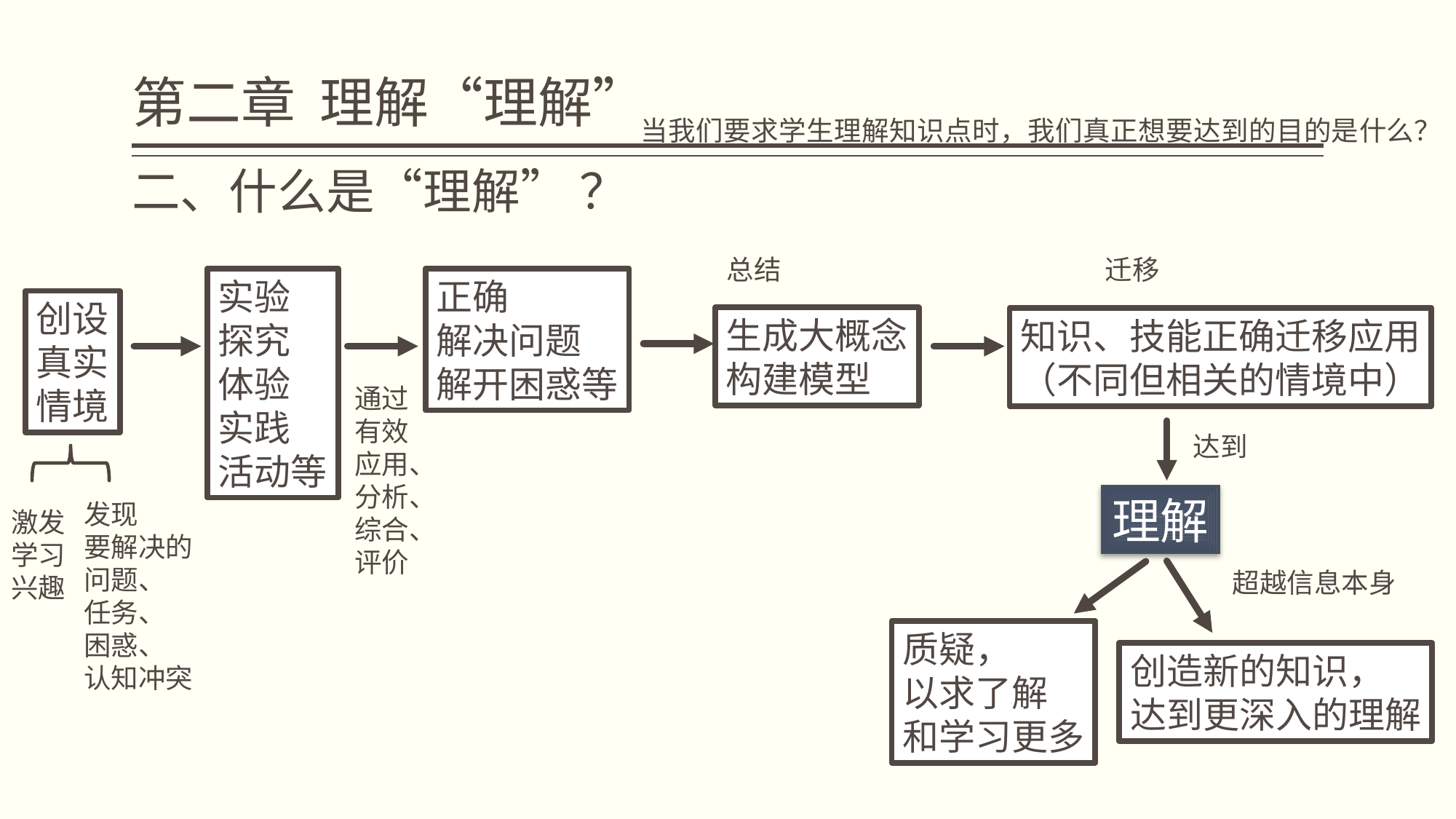

# 第二章  理解“理解”
当我们要求学生理解知识点时，我们真正想要达到的目的是什么？
二、什么是“理解” ？
总结
迁移
实验
探究
体验
实践
活动等
正确
解决问题
解开困惑等
创设
真实
情境
生成大概念
构建模型
知识、技能正确迁移应用
（不同但相关的情境中）
通过
有效
应用、
分析、
综合、
评价
达到

理解
发现
要解决的
问题、
任务、
困惑、
认知冲突
激发
学习
兴趣
超越信息本身
质疑，
以求了解
和学习更多
创造新的知识，
达到更深入的理解